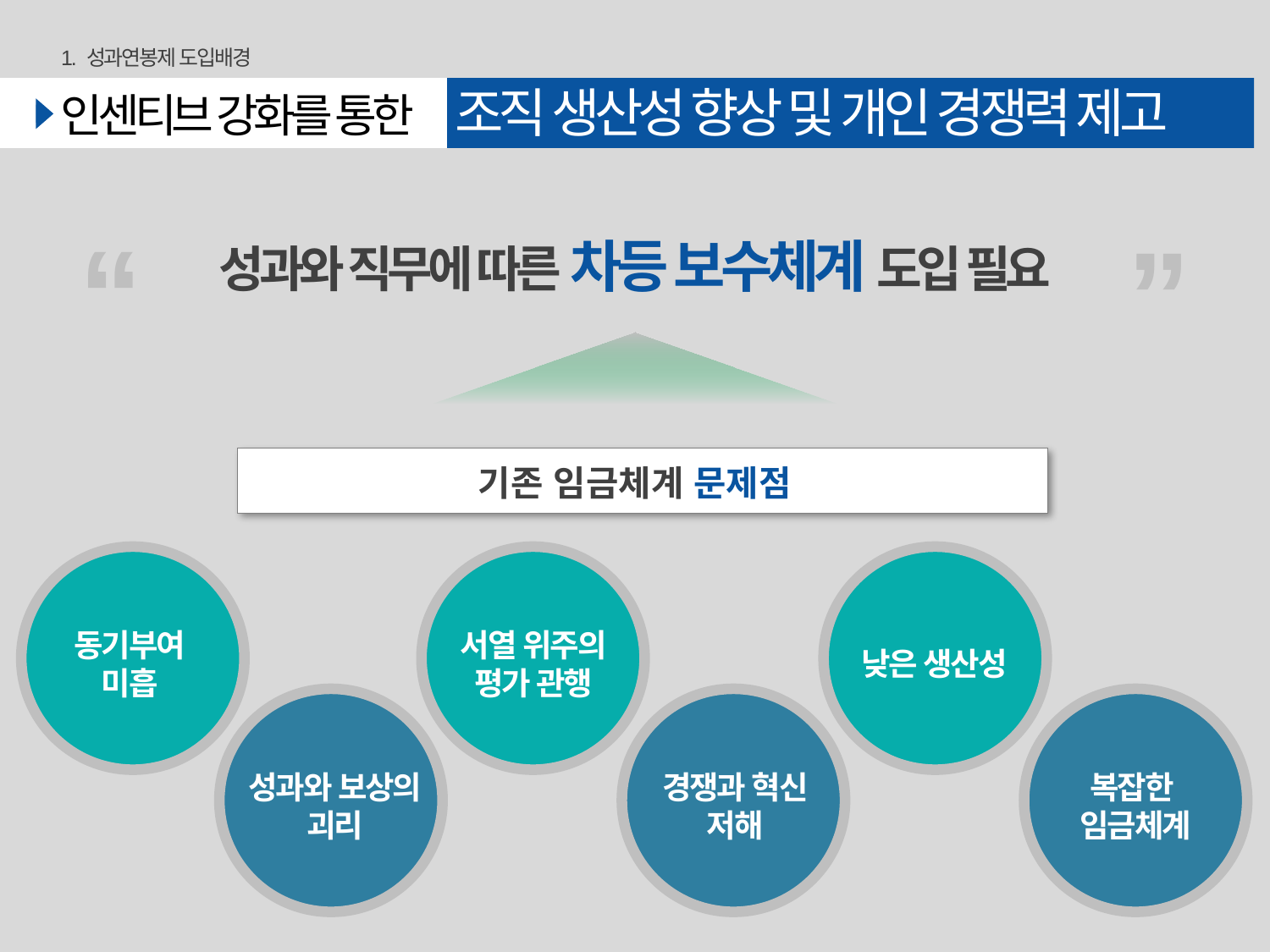

1. 성과연봉제 도입배경
조직 생산성 향상 및 개인 경쟁력 제고

인센티브 강화를 통한

“
”
성과와 직무에 따른 차등 보수체계 도입 필요

기존 임금체계 문제점

동기부여
미흡

서열 위주의
평가 관행

낮은 생산성

성과와 보상의
괴리

경쟁과 혁신
저해

복잡한
임금체계